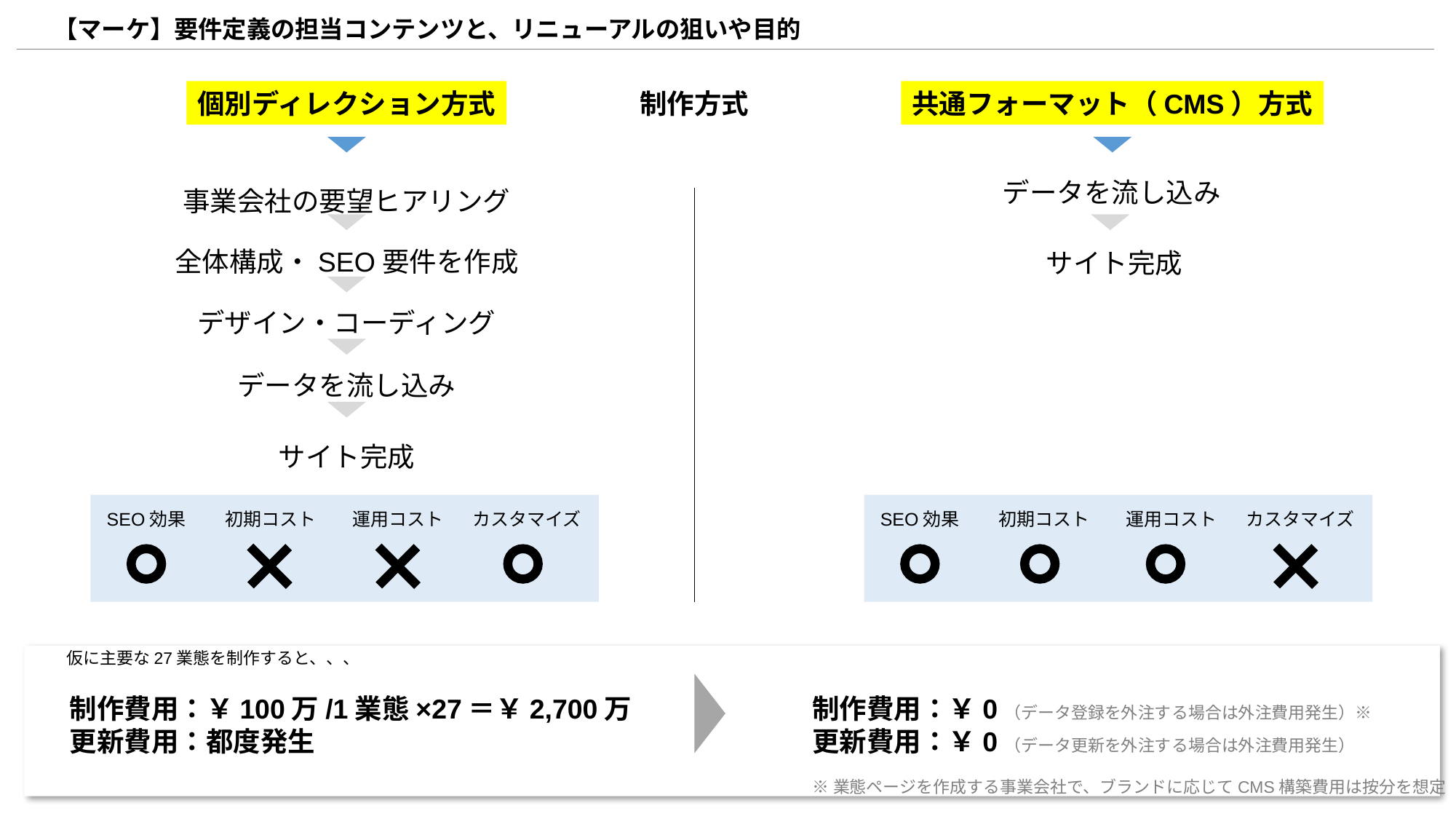

【マーケ】要件定義の担当コンテンツと、リニューアルの狙いや目的
個別ディレクション方式
制作方式
共通フォーマット（CMS）方式

データを流し込み
事業会社の要望ヒアリング

全体構成・SEO要件を作成
サイト完成

デザイン・コーディング

データを流し込み

サイト完成

SEO効果
初期コスト
運用コスト
カスタマイズ
SEO効果
初期コスト
運用コスト
カスタマイズ

仮に主要な27業態を制作すると、、、

制作費用：￥100万/1業態×27＝￥2,700万
更新費用：都度発生
制作費用：￥0（データ登録を外注する場合は外注費用発生）※
更新費用：￥0（データ更新を外注する場合は外注費用発生）

※業態ページを作成する事業会社で、ブランドに応じてCMS構築費用は按分を想定